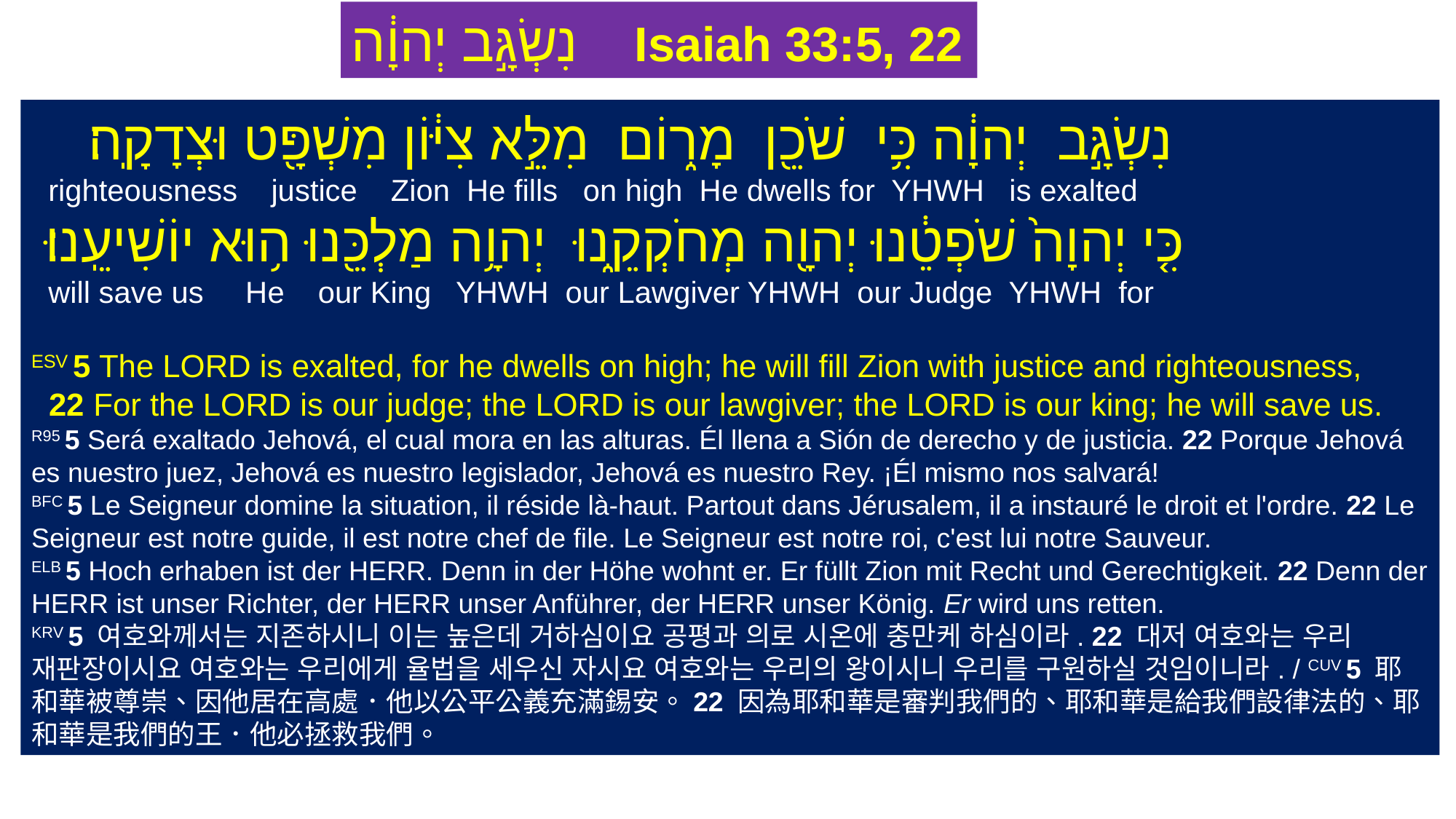

נִשְׂגָּ֣ב יְהוָ֔ה    Isaiah 33:5, 22
‎נִשְׂגָּ֣ב  יְהוָ֔ה כִּ֥י  שֹׁכֵ֖ן  מָר֑וֹם  מִלֵּ֣א צִיּ֔וֹן מִשְׁפָּ֖ט וּצְדָקָֽה׃
  righteousness    justice    Zion  He fills   on high  He dwells for  YHWH   is exalted
‎כִּ֤י יְהוָה֙ שֹׁפְטֵ֔נוּ יְהוָ֖ה מְחֹקְקֵ֑נוּ  יְהוָ֥ה מַלְכֵּ֖נוּ ה֥וּא יוֹשִׁיעֵֽנוּ׃
  will save us     He    our King   YHWH  our Lawgiver YHWH  our Judge  YHWH  for

ESV 5 The LORD is exalted, for he dwells on high; he will fill Zion with justice and righteousness,
  22 For the LORD is our judge; the LORD is our lawgiver; the LORD is our king; he will save us.
R95 5 Será exaltado Jehová, el cual mora en las alturas. Él llena a Sión de derecho y de justicia. 22 Porque Jehová es nuestro juez, Jehová es nuestro legislador, Jehová es nuestro Rey. ¡Él mismo nos salvará!
BFC 5 Le Seigneur domine la situation, il réside là-haut. Partout dans Jérusalem, il a instauré le droit et l'ordre. 22 Le Seigneur est notre guide, il est notre chef de file. Le Seigneur est notre roi, c'est lui notre Sauveur.
ELB 5 Hoch erhaben ist der HERR. Denn in der Höhe wohnt er. Er füllt Zion mit Recht und Gerechtigkeit. 22 Denn der HERR ist unser Richter, der HERR unser Anführer, der HERR unser König. Er wird uns retten.
KRV 5 여호와께서는 지존하시니 이는 높은데 거하심이요 공평과 의로 시온에 충만케 하심이라. 22 대저 여호와는 우리 재판장이시요 여호와는 우리에게 율법을 세우신 자시요 여호와는 우리의 왕이시니 우리를 구원하실 것임이니라. / CUV 5 耶和華被尊崇、因他居在高處．他以公平公義充滿錫安。22 因為耶和華是審判我們的、耶和華是給我們設律法的、耶和華是我們的王．他必拯救我們。